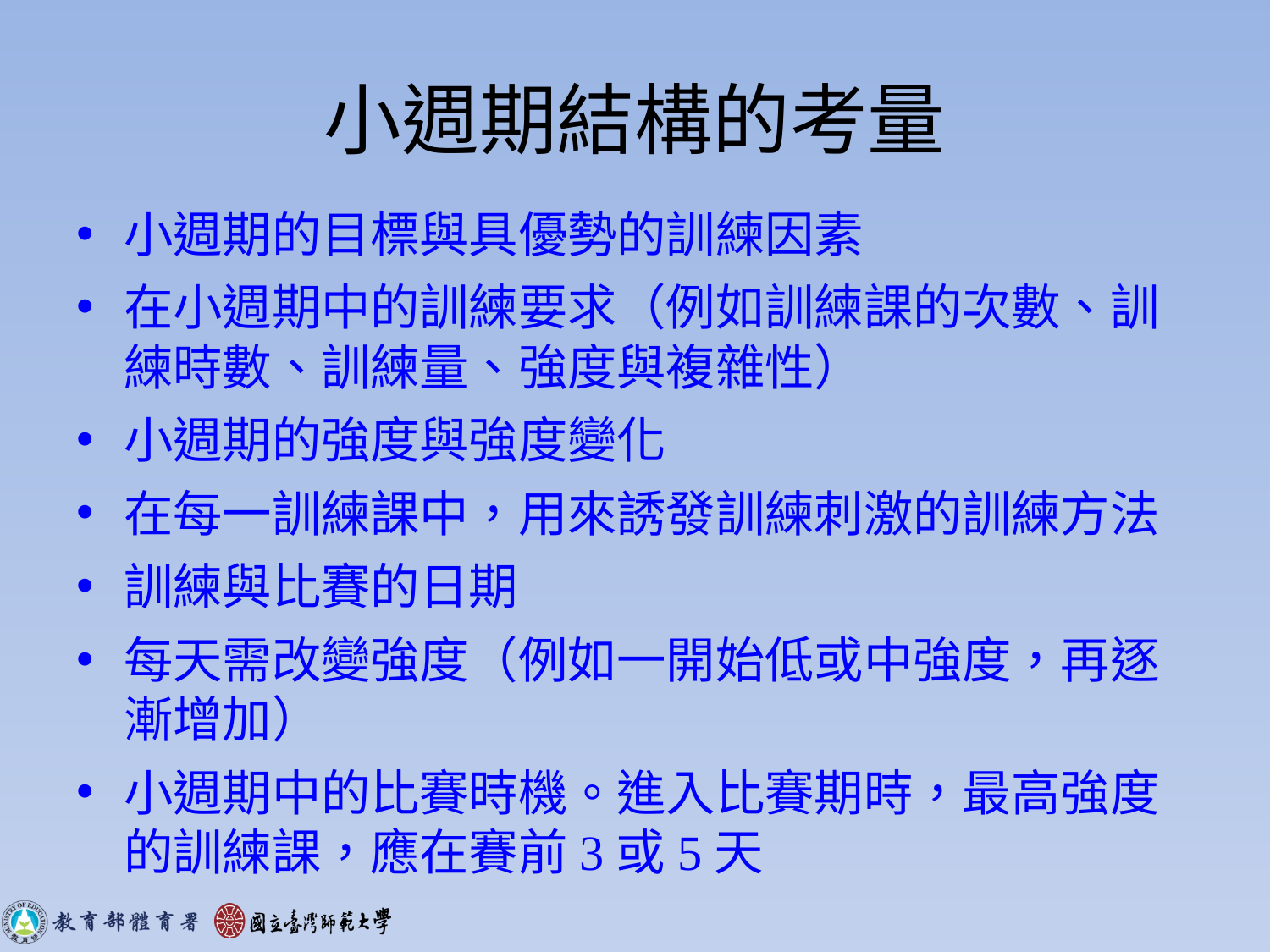

# 小週期結構的考量
小週期的目標與具優勢的訓練因素
在小週期中的訓練要求（例如訓練課的次數、訓練時數、訓練量、強度與複雜性）
小週期的強度與強度變化
在每一訓練課中，用來誘發訓練刺激的訓練方法
訓練與比賽的日期
每天需改變強度（例如一開始低或中強度，再逐漸增加）
小週期中的比賽時機。進入比賽期時，最高強度的訓練課，應在賽前3或5天